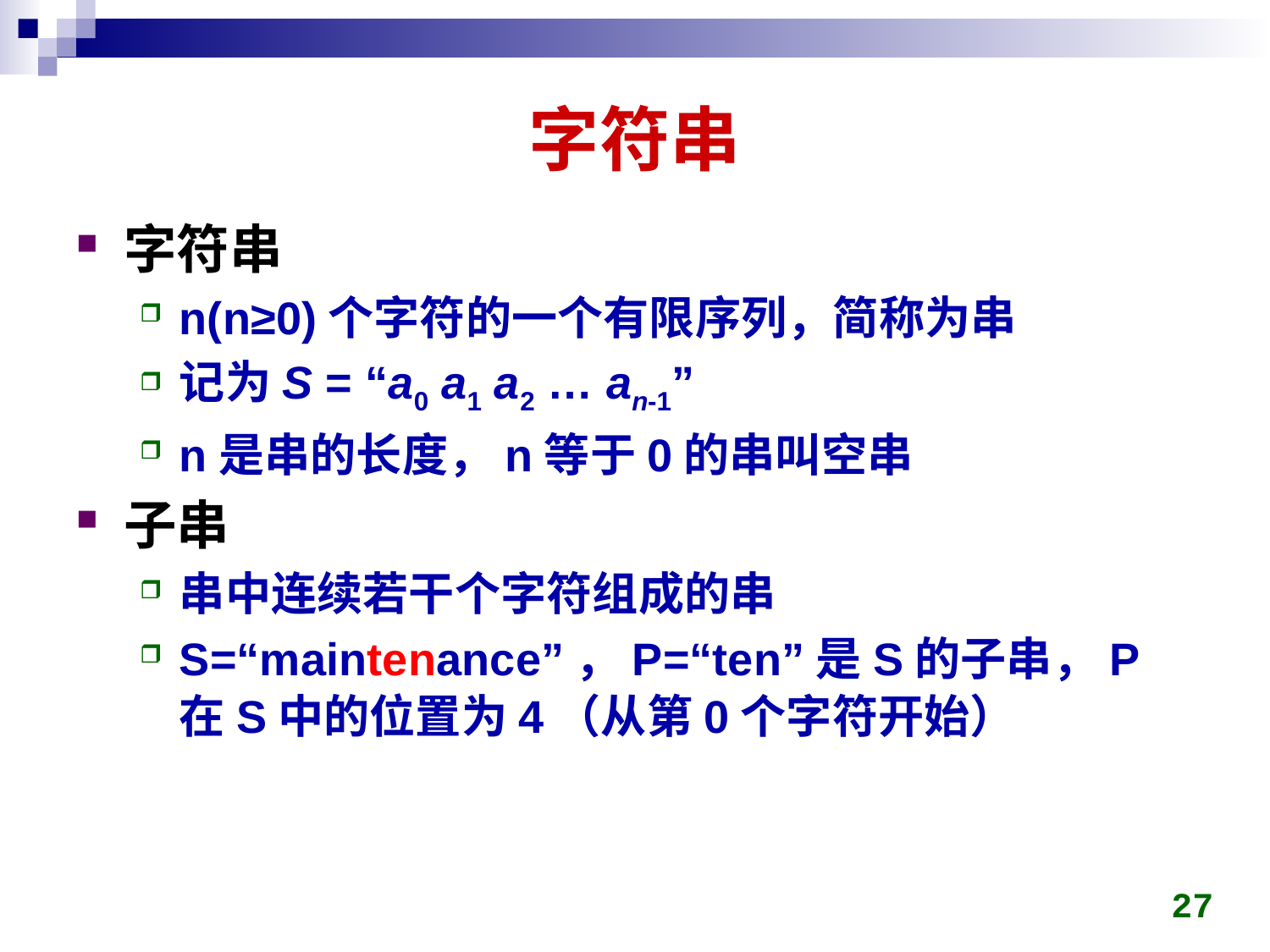

# 字符串
字符串
n(n≥0)个字符的一个有限序列，简称为串
记为S = “a0 a1 a2 … an-1”
n是串的长度，n等于0的串叫空串
子串
串中连续若干个字符组成的串
S=“maintenance”，P=“ten”是S的子串，P在S中的位置为4（从第0个字符开始）

27